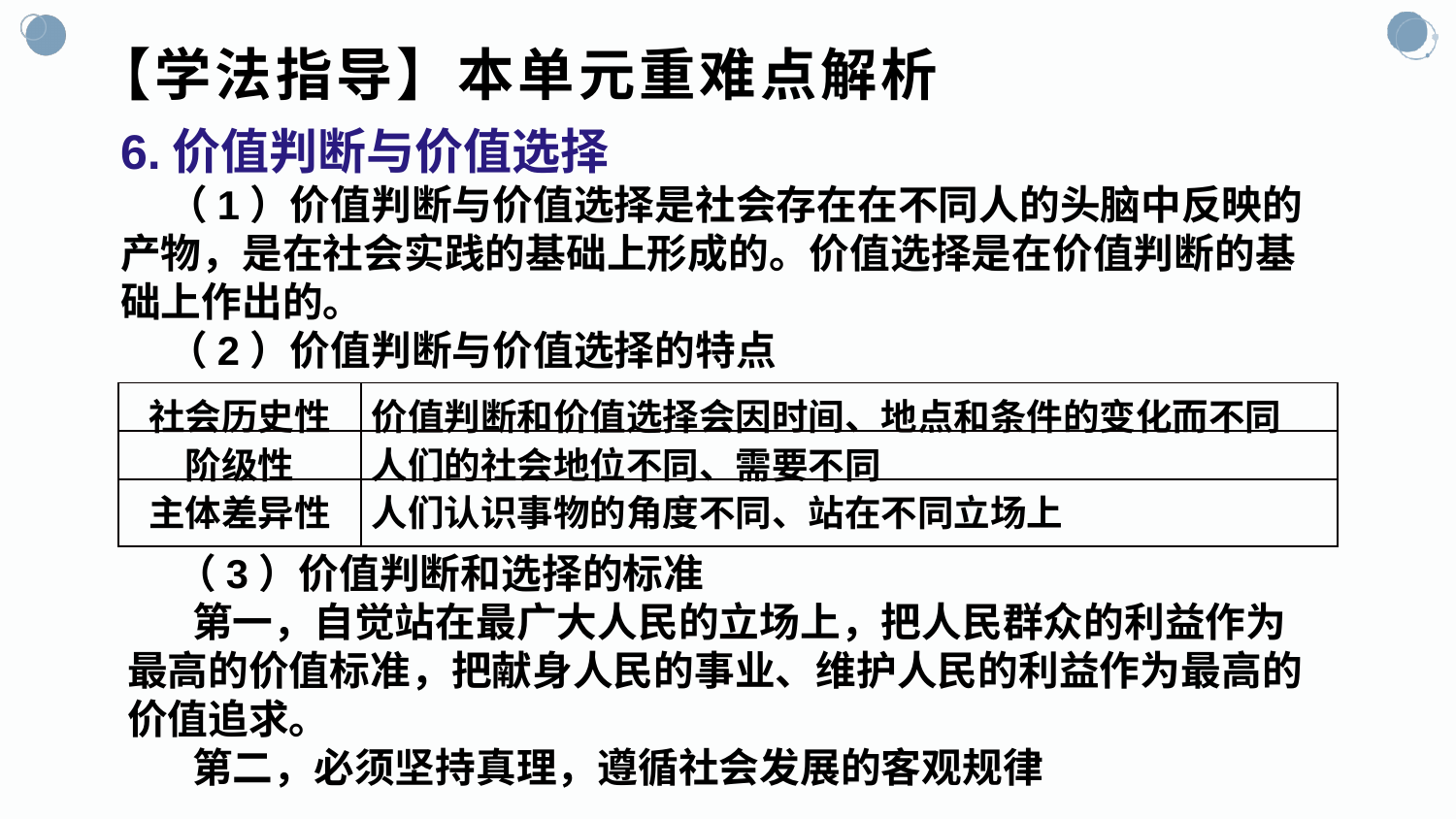

# 【学法指导】本单元重难点解析
6.价值判断与价值选择
    （1）价值判断与价值选择是社会存在在不同人的头脑中反映的产物，是在社会实践的基础上形成的。价值选择是在价值判断的基础上作出的。
    （2）价值判断与价值选择的特点
| 社会历史性 | 价值判断和价值选择会因时间、地点和条件的变化而不同 |
| --- | --- |
| 阶级性 | 人们的社会地位不同、需要不同 |
| 主体差异性 | 人们认识事物的角度不同、站在不同立场上 |
（3）价值判断和选择的标准
      第一，自觉站在最广大人民的立场上，把人民群众的利益作为最高的价值标准，把献身人民的事业、维护人民的利益作为最高的价值追求。
      第二，必须坚持真理，遵循社会发展的客观规律